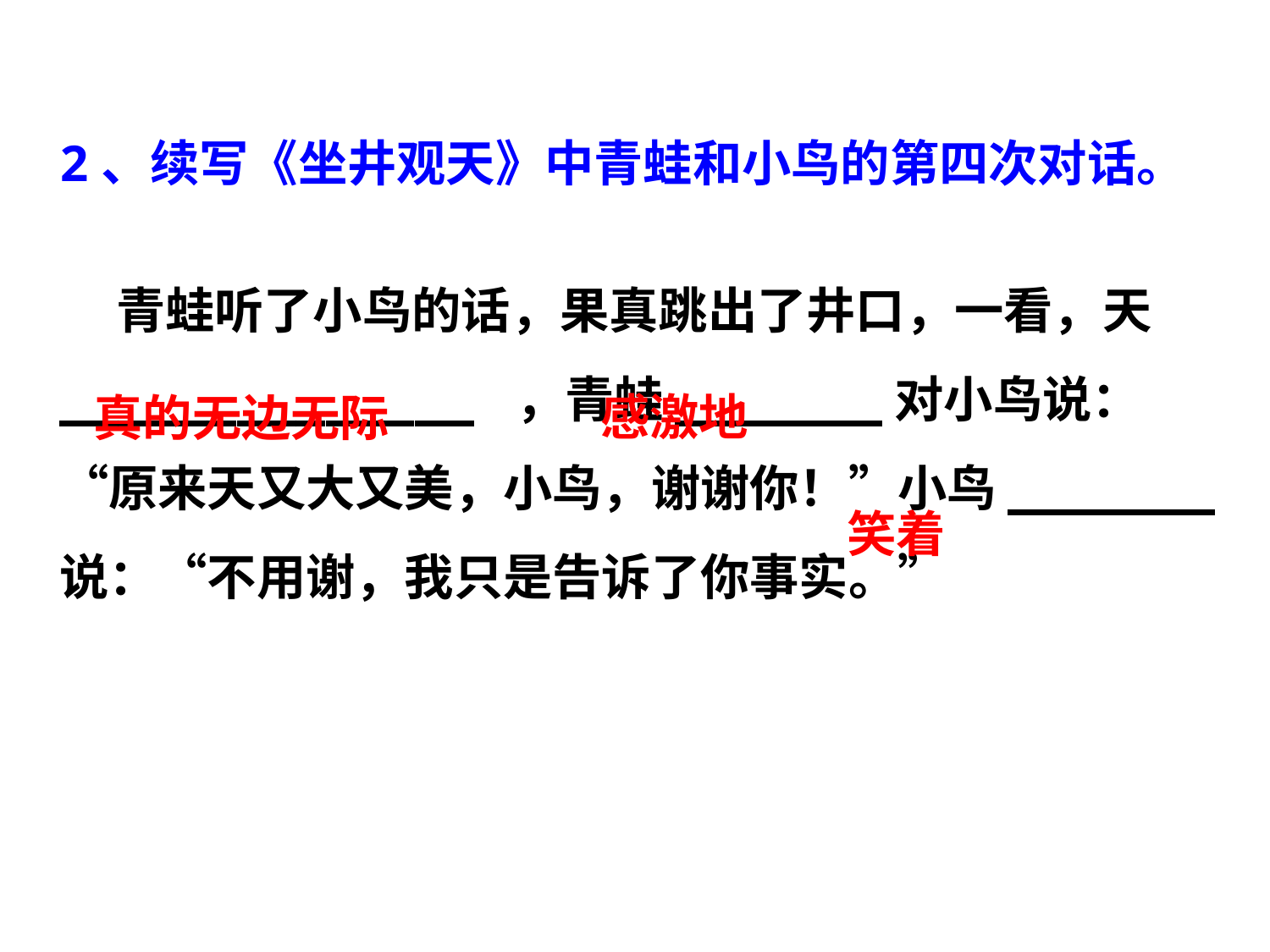

2、续写《坐井观天》中青蛙和小鸟的第四次对话。
    青蛙听了小鸟的话，果真跳出了井口，一看，天______________ ，青蛙_______对小鸟说：“原来天又大又美，小鸟，谢谢你！”小鸟_______说：“不用谢，我只是告诉了你事实。”
感激地
真的无边无际
笑着